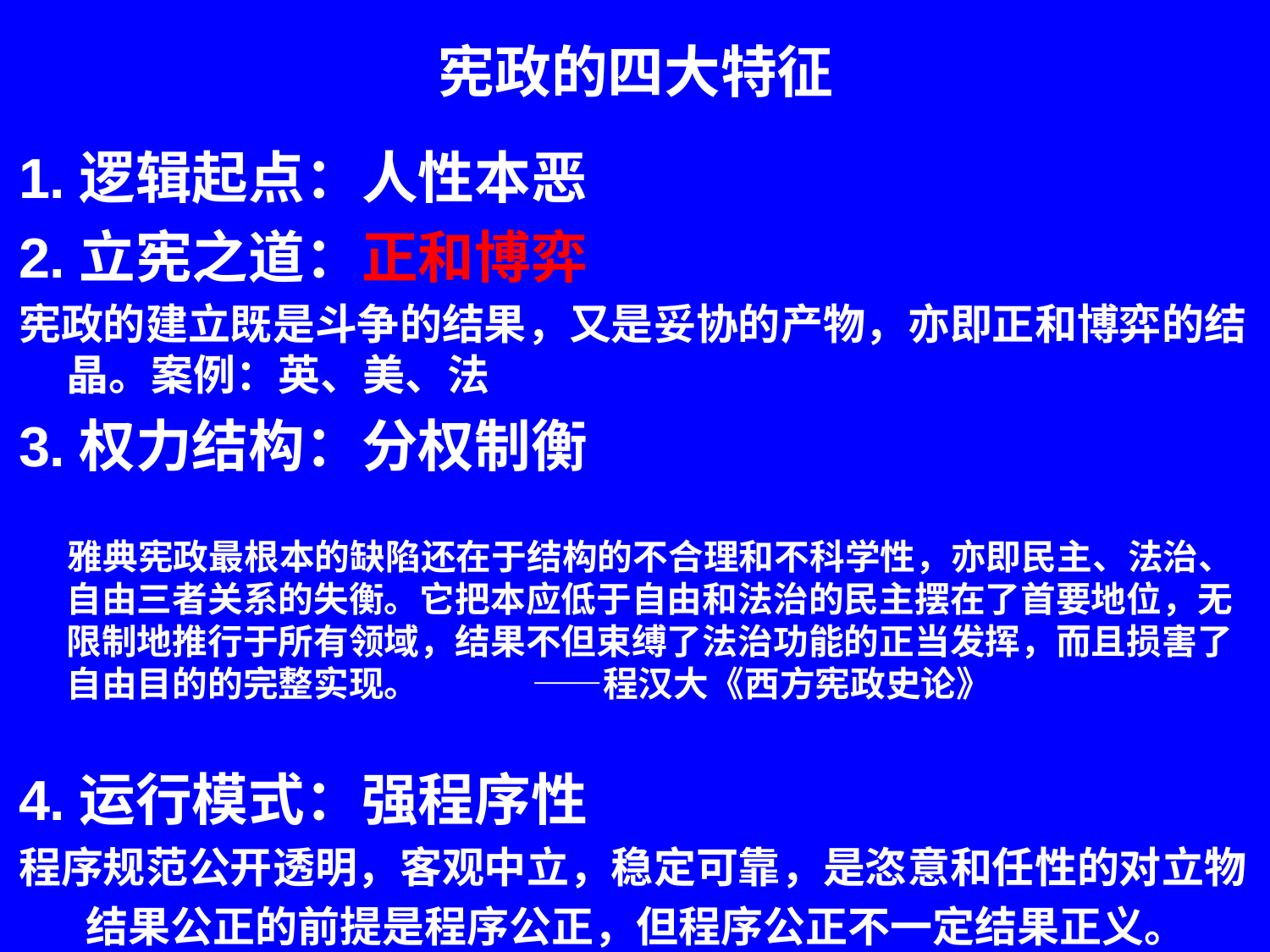

# 宪政的四大特征
1.逻辑起点：人性本恶
2.立宪之道：正和博弈
宪政的建立既是斗争的结果，又是妥协的产物，亦即正和博弈的结晶。案例：英、美、法
3.权力结构：分权制衡

     雅典宪政最根本的缺陷还在于结构的不合理和不科学性，亦即民主、法治、自由三者关系的失衡。它把本应低于自由和法治的民主摆在了首要地位，无限制地推行于所有领域，结果不但束缚了法治功能的正当发挥，而且损害了自由目的的完整实现。              ——程汉大《西方宪政史论》

4.运行模式：强程序性
程序规范公开透明，客观中立，稳定可靠，是恣意和任性的对立物
      结果公正的前提是程序公正，但程序公正不一定结果正义。